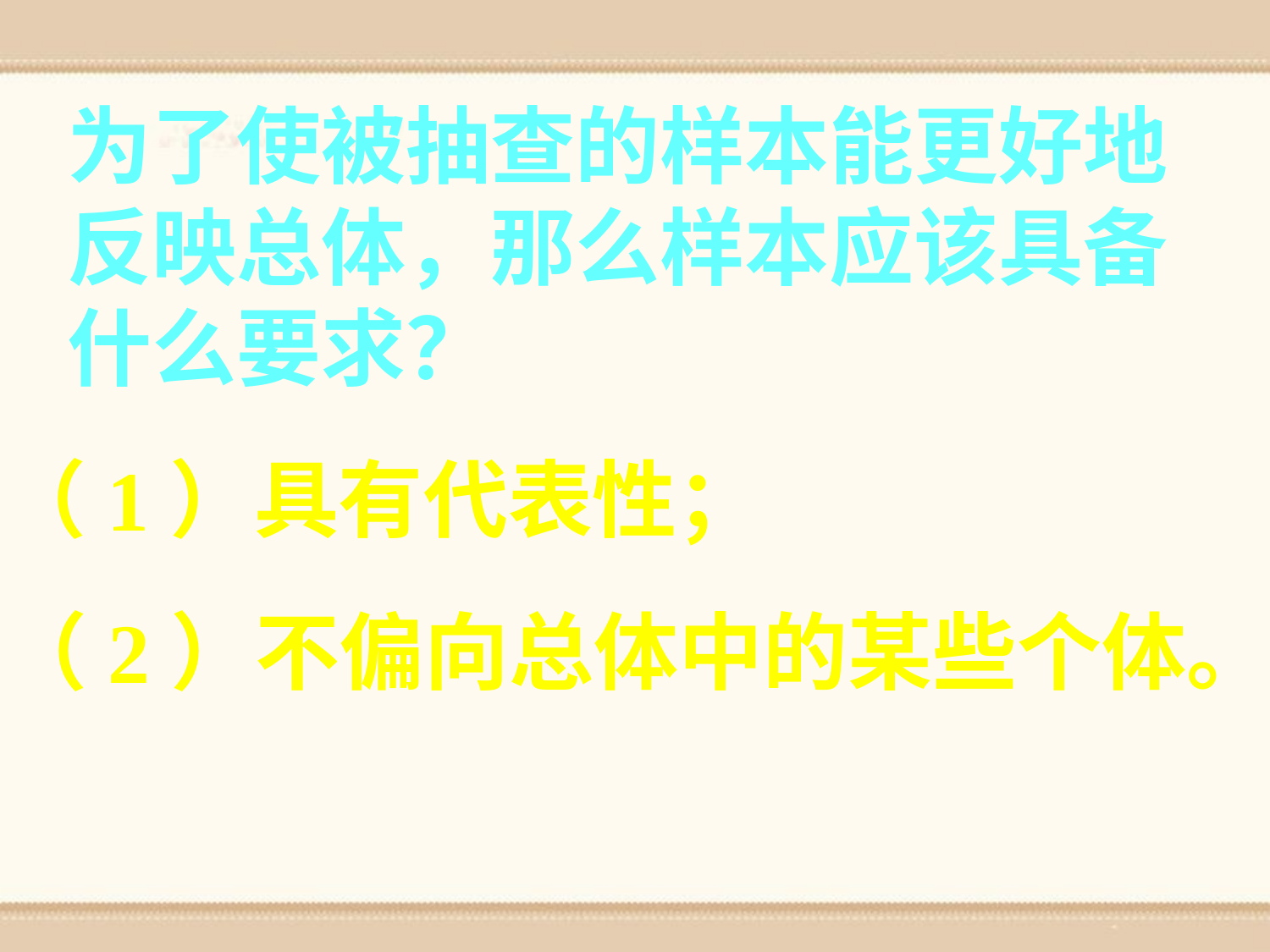

为了使被抽查的样本能更好地反映总体，那么样本应该具备
什么要求？
（1）具有代表性；

（2）不偏向总体中的某些个体。